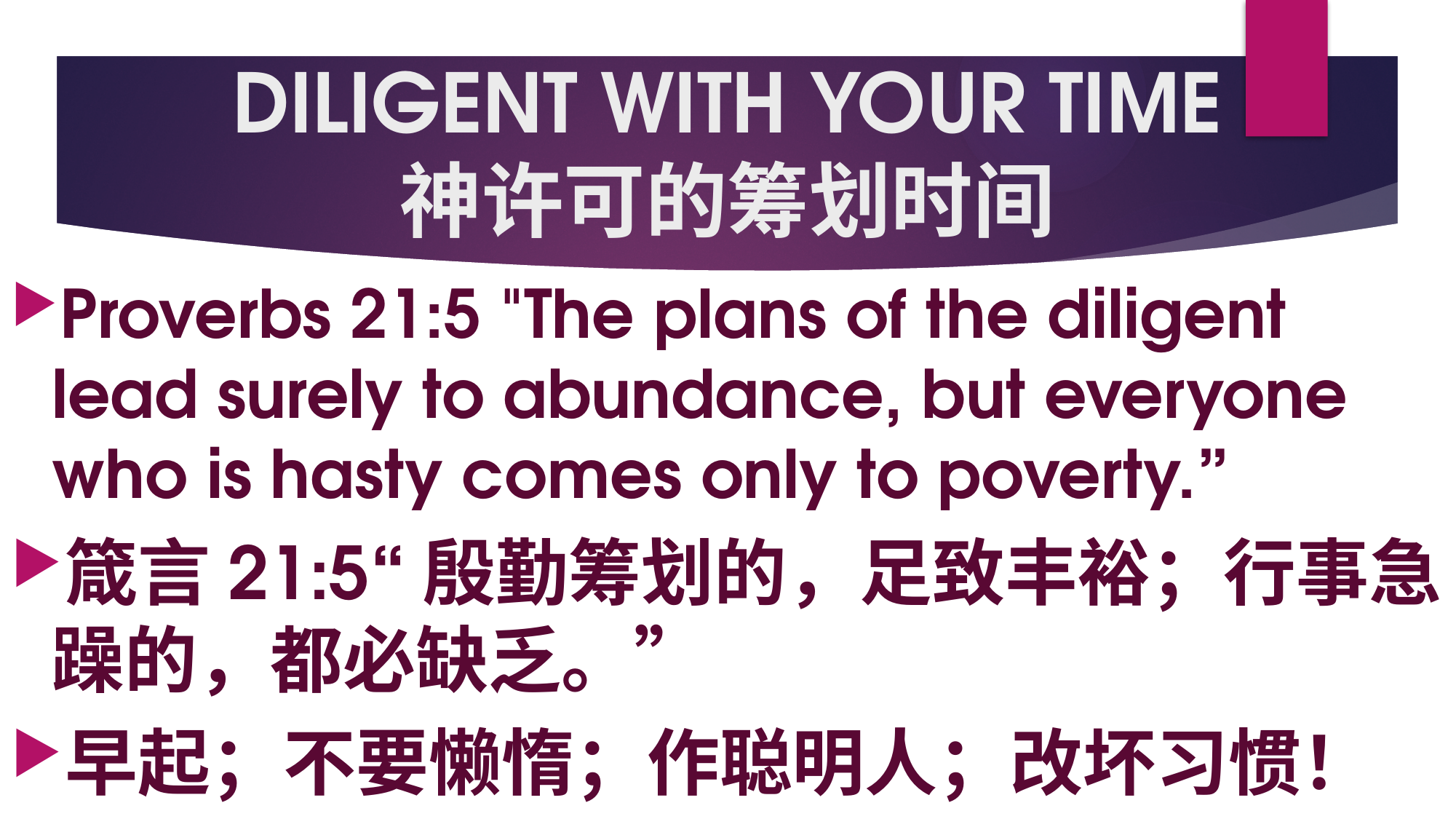

# DILIGENT WITH YOUR TIME 神许可的筹划时间
Proverbs 21:5 "The plans of the diligent lead surely to abundance, but everyone who is hasty comes only to poverty.”
箴言21:5“殷勤筹划的，足致丰裕；行事急躁的，都必缺乏。”
早起；不要懒惰；作聪明人；改坏习惯！